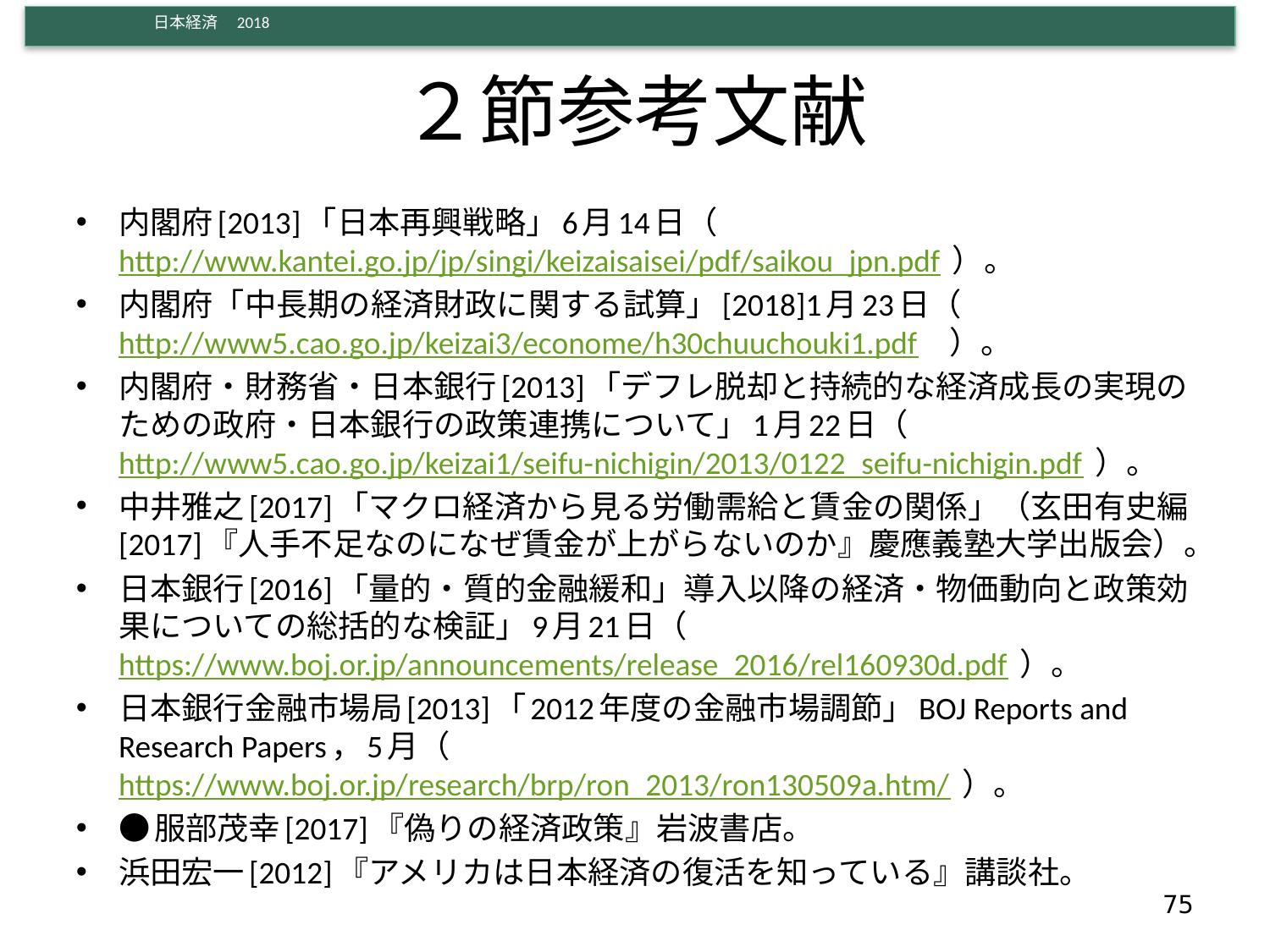

# ２節参考文献
内閣府[2013]「日本再興戦略」6月14日（ http://www.kantei.go.jp/jp/singi/keizaisaisei/pdf/saikou_jpn.pdf ）。
内閣府「中長期の経済財政に関する試算」[2018]1月23日（　http://www5.cao.go.jp/keizai3/econome/h30chuuchouki1.pdf　）。
内閣府・財務省・日本銀行[2013]「デフレ脱却と持続的な経済成長の実現のための政府・日本銀行の政策連携について」1月22日（ http://www5.cao.go.jp/keizai1/seifu-nichigin/2013/0122_seifu-nichigin.pdf ）。
中井雅之[2017]「マクロ経済から見る労働需給と賃金の関係」（玄田有史編[2017]『人手不足なのになぜ賃金が上がらないのか』慶應義塾大学出版会）。
日本銀行[2016]「量的・質的金融緩和」導入以降の経済・物価動向と政策効果についての総括的な検証」9月21日（ https://www.boj.or.jp/announcements/release_2016/rel160930d.pdf ）。
日本銀行金融市場局[2013]「2012年度の金融市場調節」BOJ Reports and Research Papers，5月（ https://www.boj.or.jp/research/brp/ron_2013/ron130509a.htm/ ）。
●服部茂幸[2017]『偽りの経済政策』岩波書店。
浜田宏一[2012]『アメリカは日本経済の復活を知っている』講談社。

75